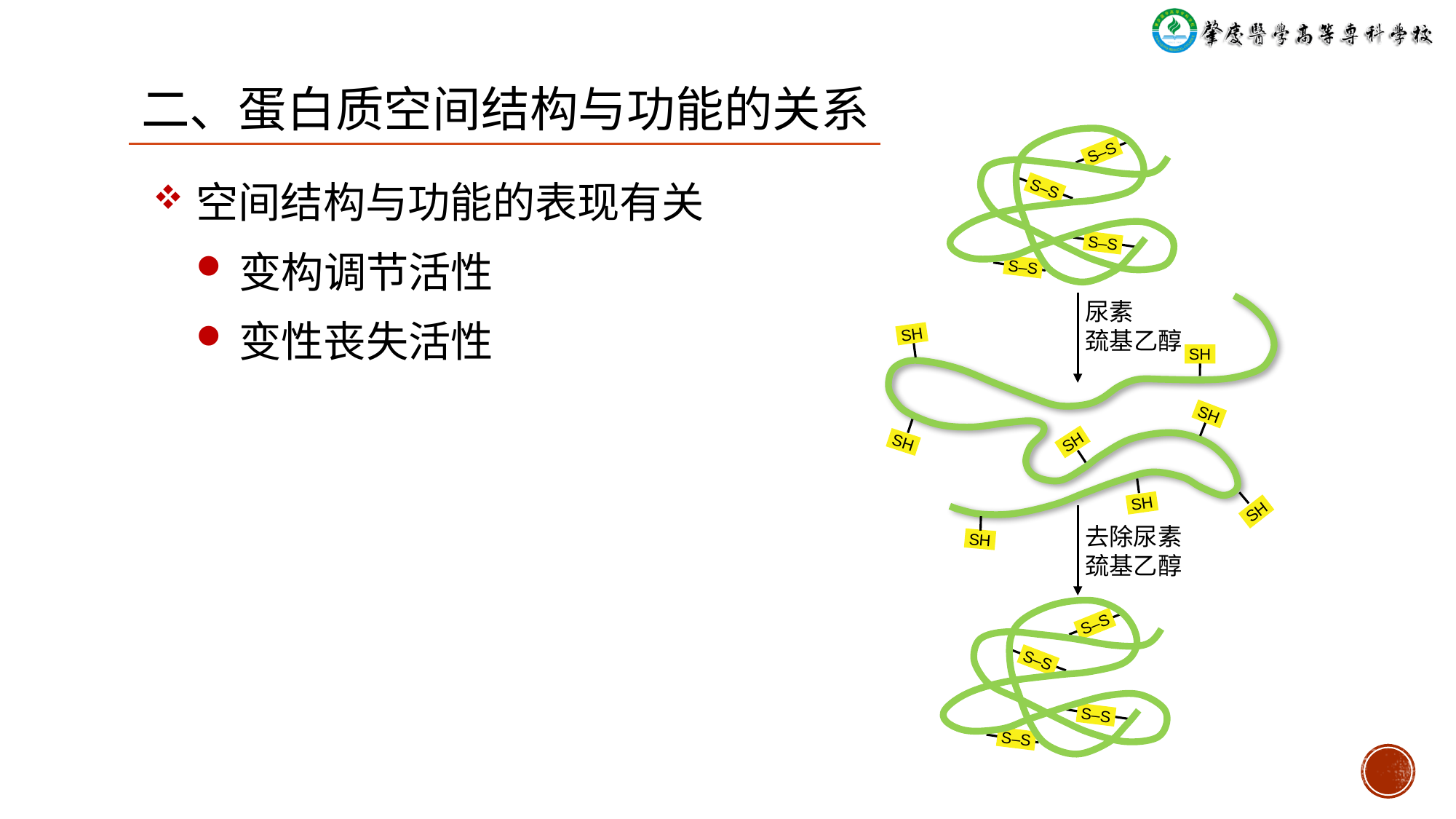

二、蛋白质空间结构与功能的关系

S‒S
S‒S
S‒S
S‒S
空间结构与功能的表现有关
变构调节活性
变性丧失活性
尿素
巯基乙醇

SH
SH
SH
SH
SH
SH
SH
去除尿素
巯基乙醇
SH

S‒S
S‒S
S‒S
S‒S